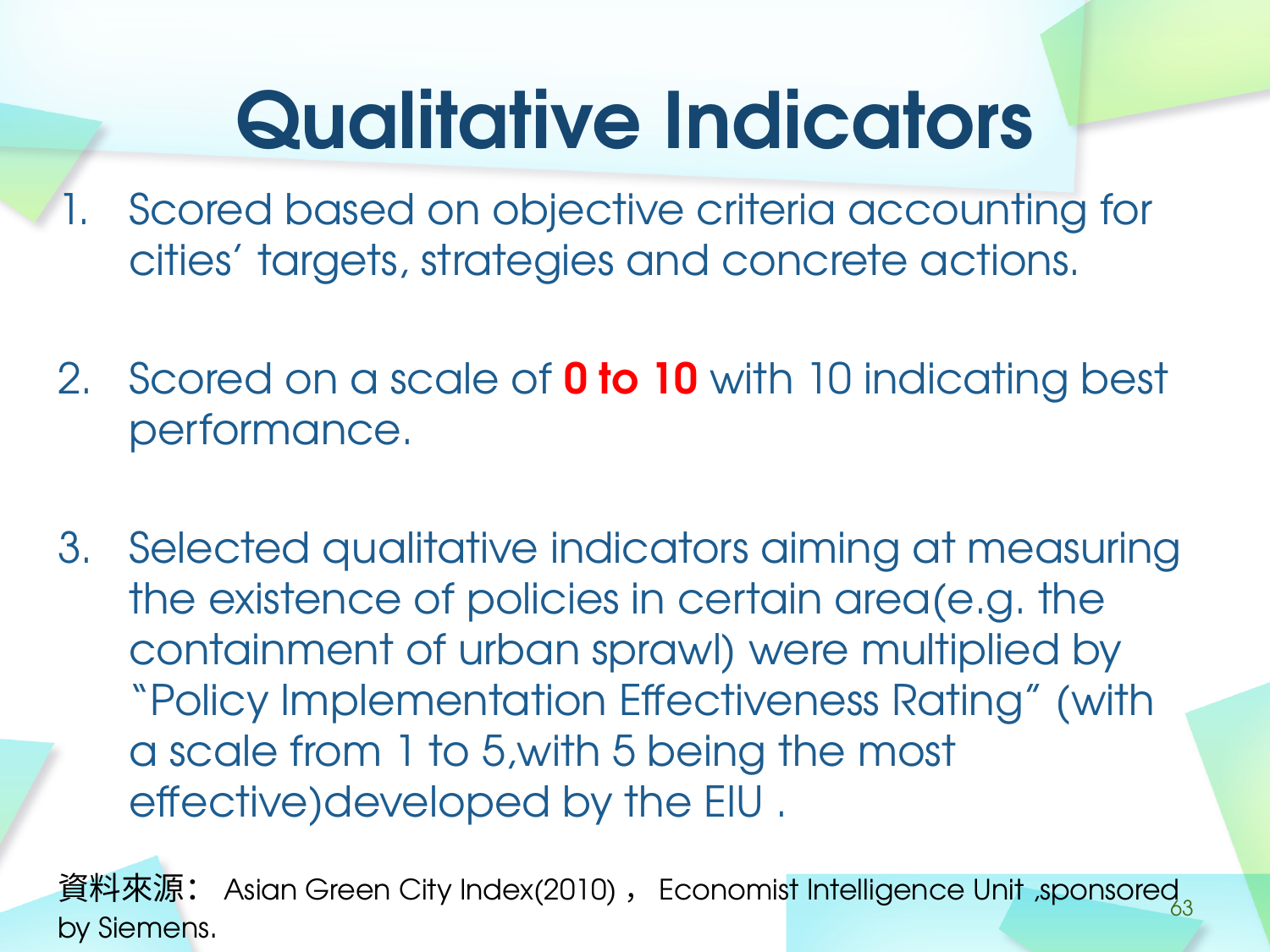

# Qualitative Indicators
Scored based on objective criteria accounting for cities’ targets, strategies and concrete actions.

Scored on a scale of 0 to 10 with 10 indicating best performance.

Selected qualitative indicators aiming at measuring the existence of policies in certain area(e.g. the containment of urban sprawl) were multiplied by “Policy Implementation Effectiveness Rating” (with a scale from 1 to 5,with 5 being the most effective)developed by the EIU .
資料來源：Asian Green City Index(2010)，Economist Intelligence Unit ,sponsored by Siemens.
63